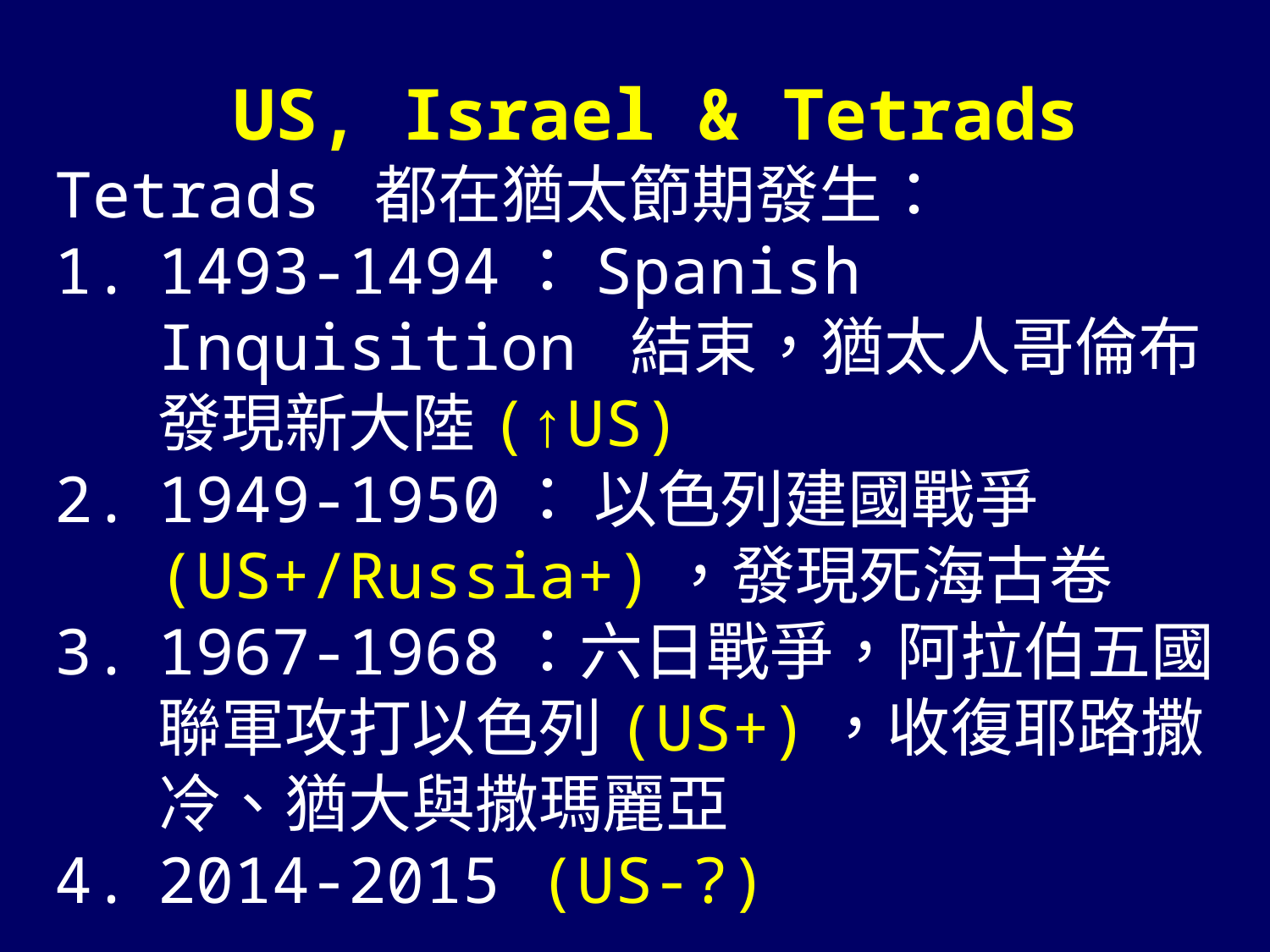

US, Israel & Tetrads
Tetrads 都在猶太節期發生：
1493-1494：Spanish Inquisition 結束，猶太人哥倫布發現新大陸(↑US)
1949-1950： 以色列建國戰爭(US+/Russia+)，發現死海古卷
1967-1968：六日戰爭，阿拉伯五國聯軍攻打以色列(US+)，收復耶路撒冷、猶大與撒瑪麗亞
2014-2015 (US-?)